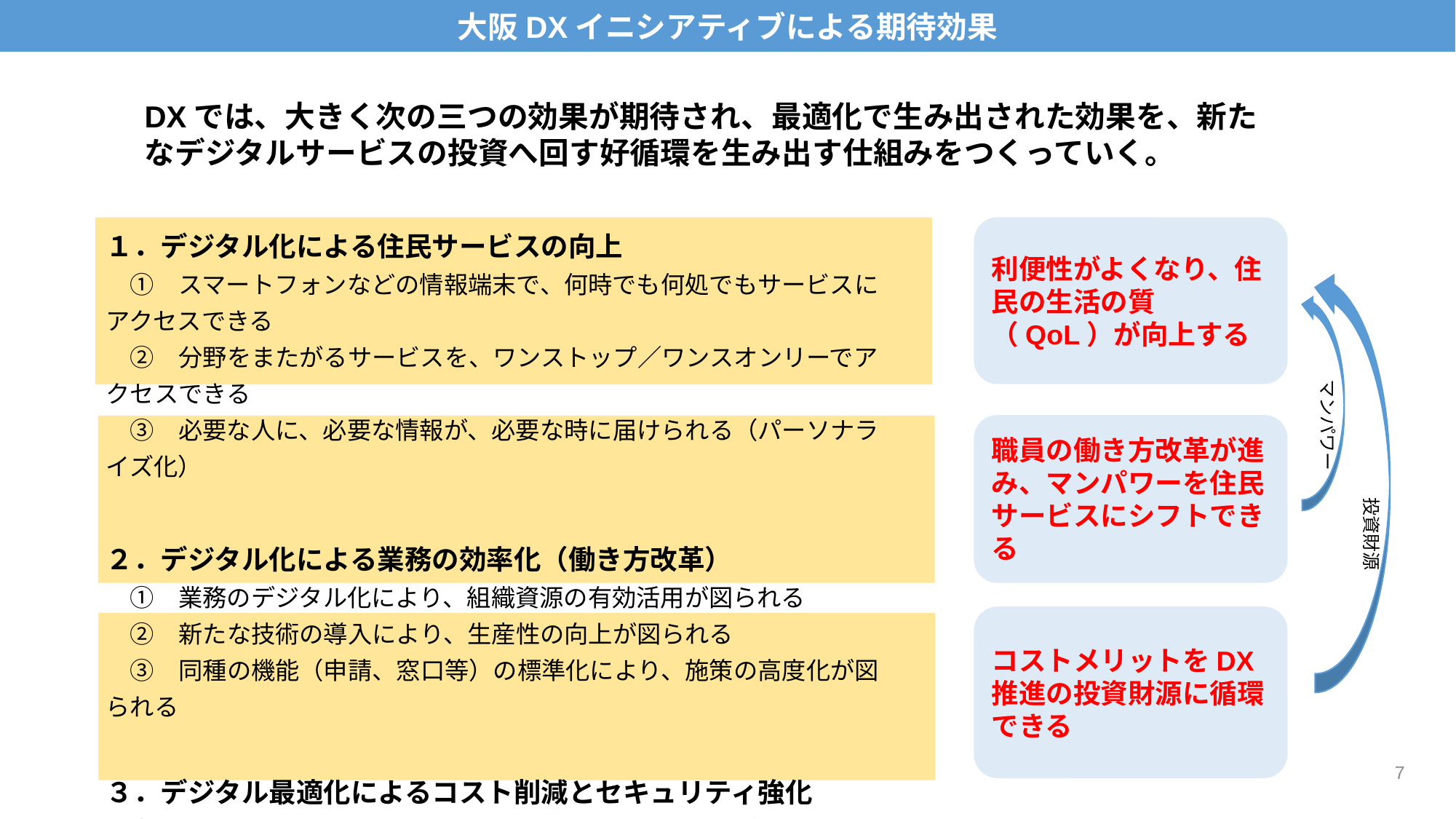

大阪DXイニシアティブによる期待効果
DXでは、大きく次の三つの効果が期待され、最適化で生み出された効果を、新たなデジタルサービスの投資へ回す好循環を生み出す仕組みをつくっていく。
利便性がよくなり、住民の生活の質（QoL）が向上する

１．デジタル化による住民サービスの向上
　①　スマートフォンなどの情報端末で、何時でも何処でもサービスにアクセスできる
　②　分野をまたがるサービスを、ワンストップ／ワンスオンリーでアクセスできる
　③　必要な人に、必要な情報が、必要な時に届けられる（パーソナライズ化）

２．デジタル化による業務の効率化（働き方改革）
　①　業務のデジタル化により、組織資源の有効活用が図られる
　②　新たな技術の導入により、生産性の向上が図られる
　③　同種の機能（申請、窓口等）の標準化により、施策の高度化が図られる

３．デジタル最適化によるコスト削減とセキュリティ強化
　①　ハードウェアの機能を集約することで、コスト削減が図られる
　②　ソフトウェア開発の最適化を進めることで、コスト削減が図られる
　③　システムの一元化・標準化が進むことで、セキュリティがより強化される
マンパワー

職員の働き方改革が進み、マンパワーを住民サービスにシフトできる

投資財源
コストメリットをDX推進の投資財源に循環できる

7